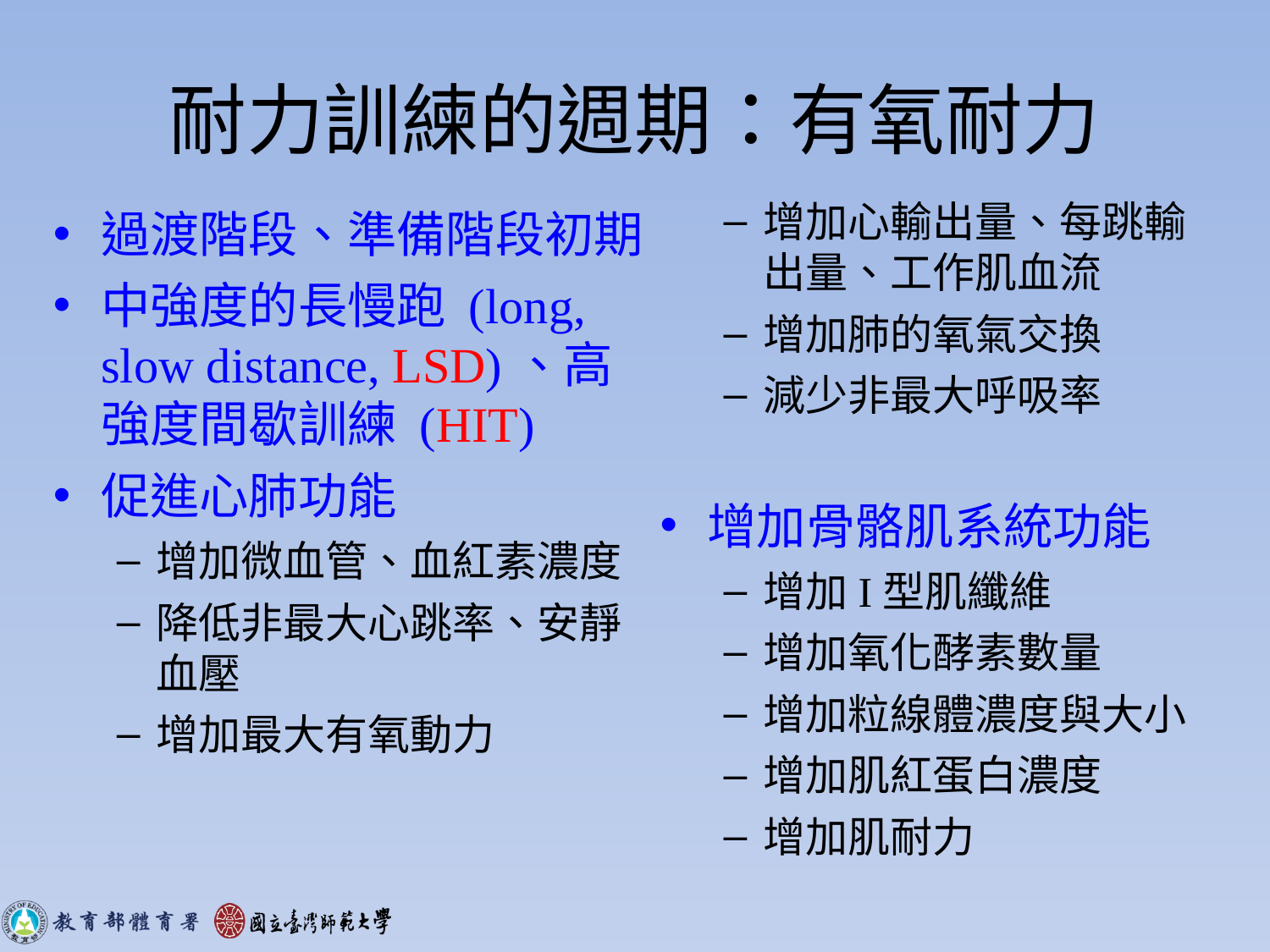

# 耐力訓練的週期：有氧耐力
增加心輸出量、每跳輸出量、工作肌血流
增加肺的氧氣交換
減少非最大呼吸率

增加骨骼肌系統功能
增加I型肌纖維
增加氧化酵素數量
增加粒線體濃度與大小
增加肌紅蛋白濃度
增加肌耐力
過渡階段、準備階段初期
中強度的長慢跑 (long, slow distance, LSD)、高強度間歇訓練 (HIT)
促進心肺功能
增加微血管、血紅素濃度
降低非最大心跳率、安靜血壓
增加最大有氧動力